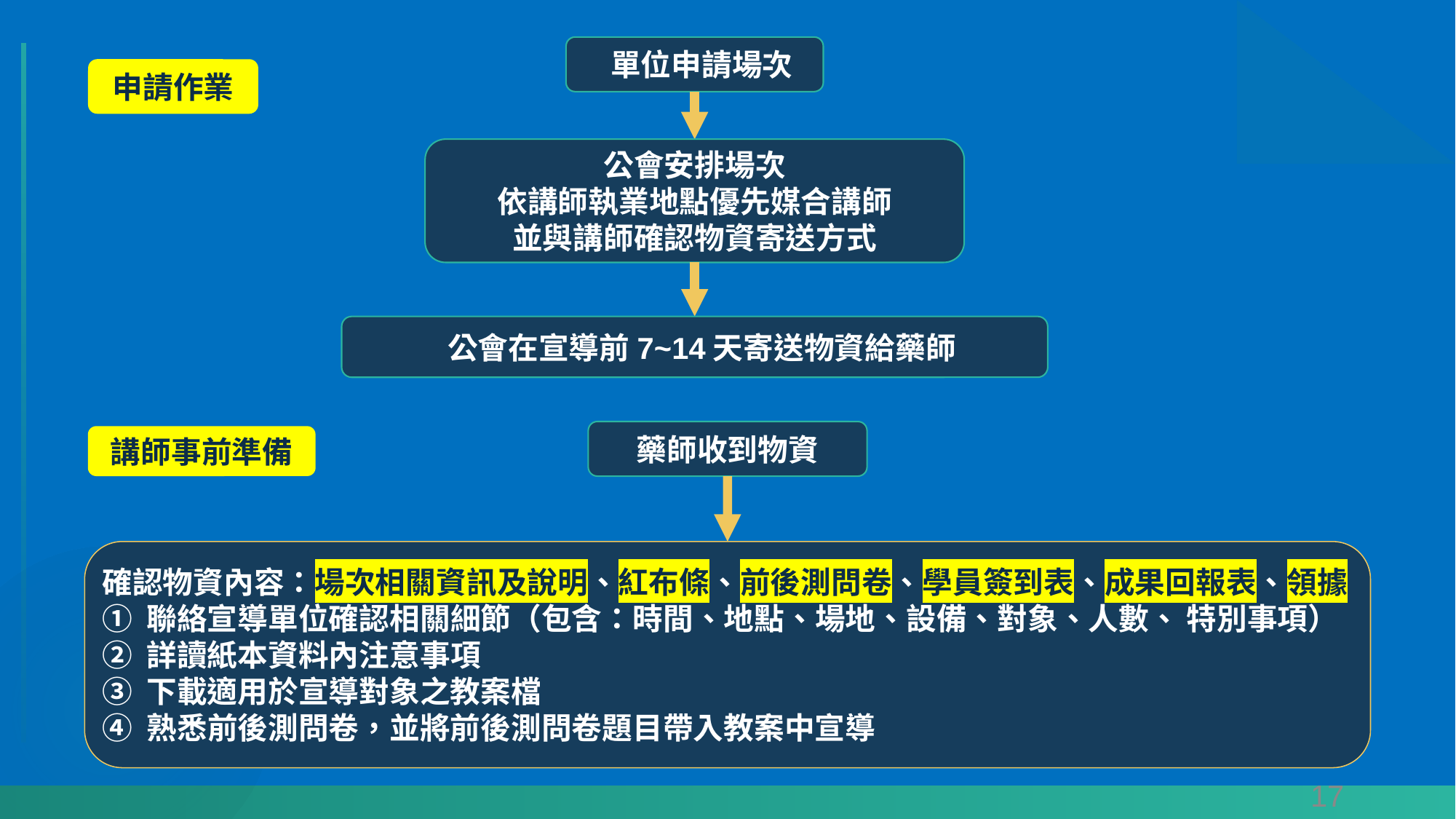

單位申請場次
申請作業
公會安排場次
依講師執業地點優先媒合講師
並與講師確認物資寄送方式
 公會在宣導前7~14天寄送物資給藥師
藥師收到物資
講師事前準備
確認物資內容：場次相關資訊及說明、紅布條、前後測問卷、學員簽到表、成果回報表、領據
① 聯絡宣導單位確認相關細節（包含：時間、地點、場地、設備、對象、人數、 特別事項）
② 詳讀紙本資料內注意事項
③ 下載適用於宣導對象之教案檔
④ 熟悉前後測問卷，並將前後測問卷題目帶入教案中宣導
17